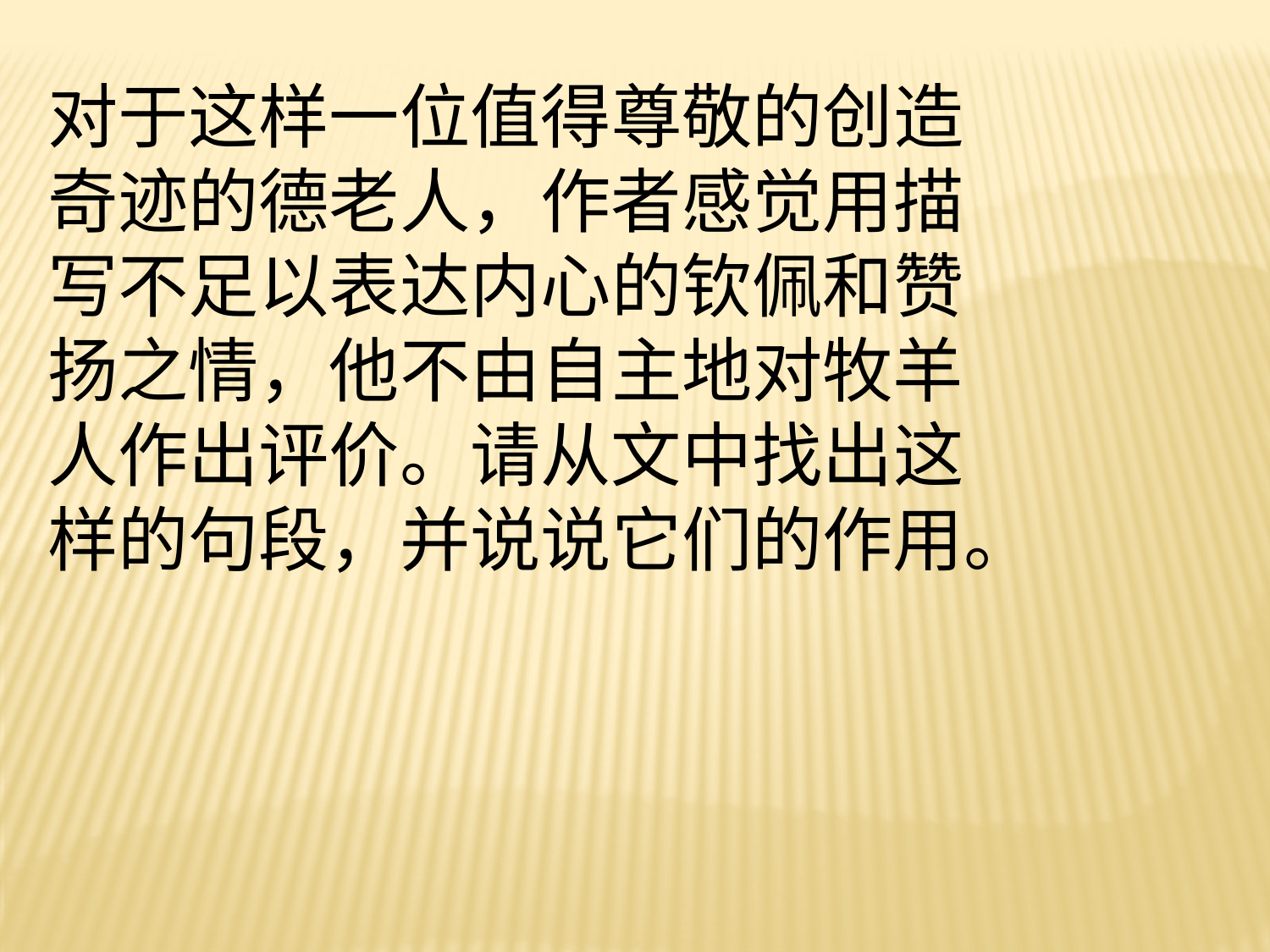

对于这样一位值得尊敬的创造奇迹的德老人，作者感觉用描写不足以表达内心的钦佩和赞扬之情，他不由自主地对牧羊人作出评价。请从文中找出这样的句段，并说说它们的作用。